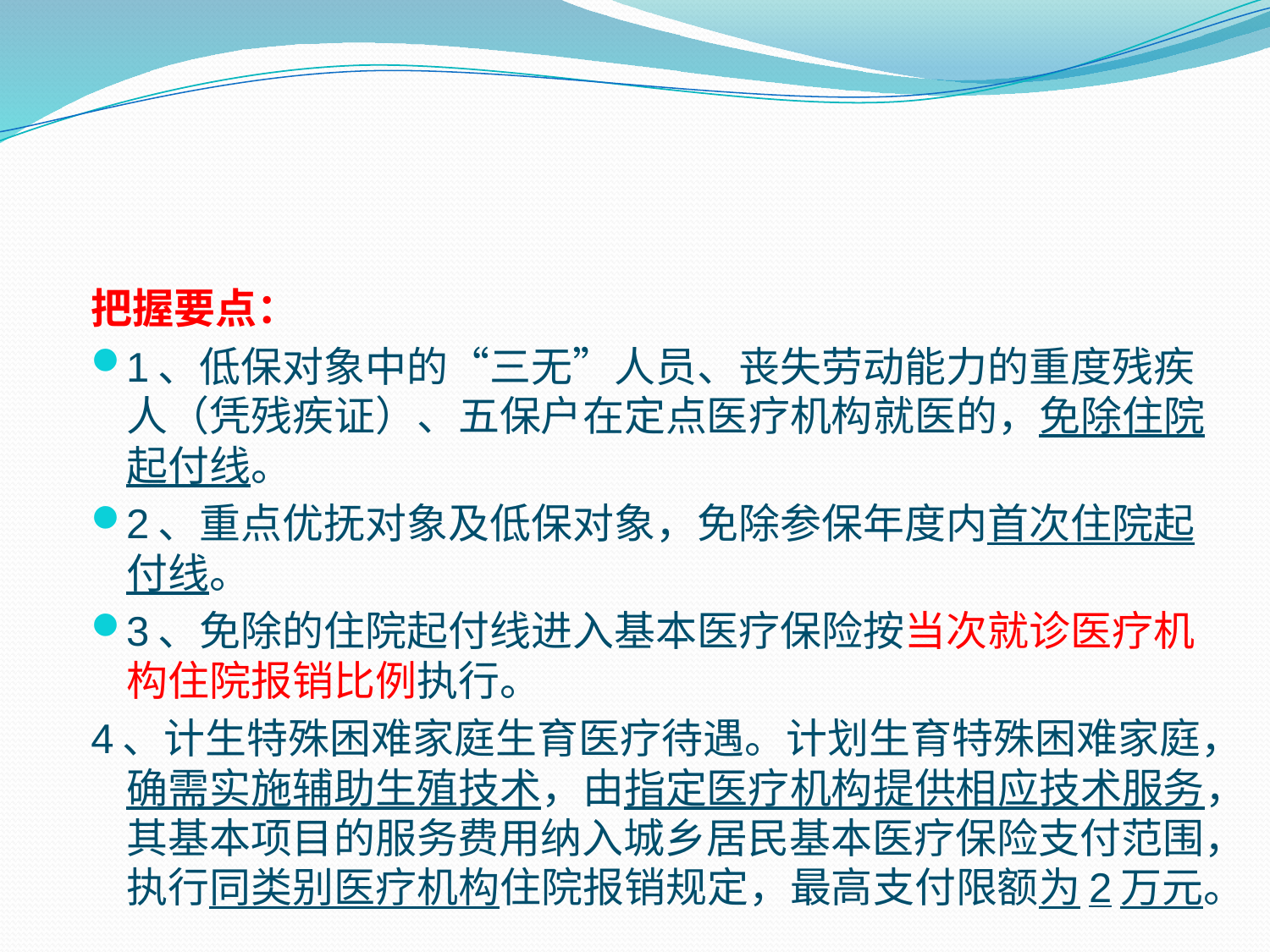

#

把握要点：
1、低保对象中的“三无”人员、丧失劳动能力的重度残疾人（凭残疾证）、五保户在定点医疗机构就医的，免除住院起付线。
2、重点优抚对象及低保对象，免除参保年度内首次住院起付线。
3、免除的住院起付线进入基本医疗保险按当次就诊医疗机构住院报销比例执行。
4、计生特殊困难家庭生育医疗待遇。计划生育特殊困难家庭，确需实施辅助生殖技术，由指定医疗机构提供相应技术服务，其基本项目的服务费用纳入城乡居民基本医疗保险支付范围，执行同类别医疗机构住院报销规定，最高支付限额为2万元。